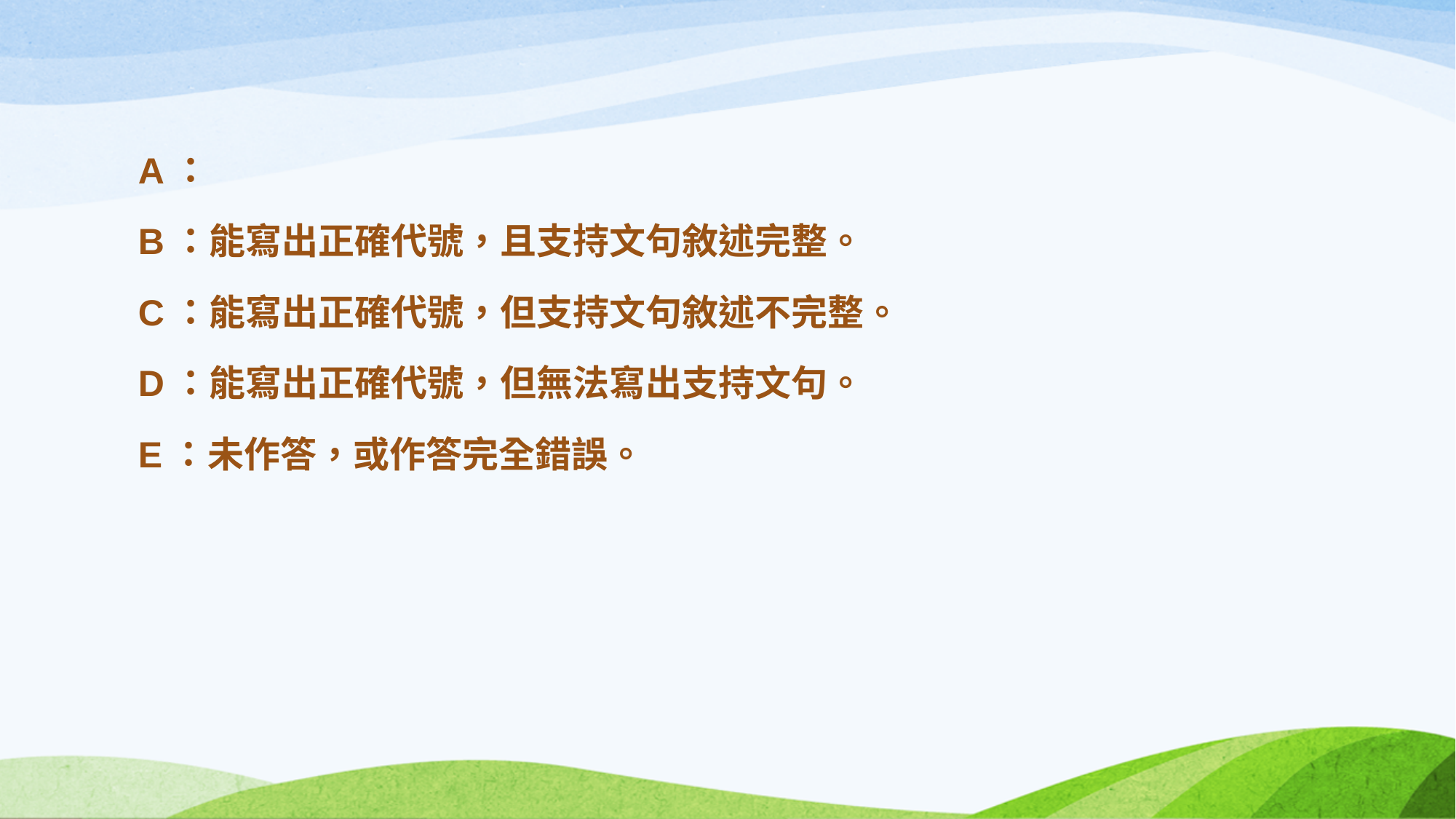

A：
B：能寫出正確代號，且支持文句敘述完整。
C：能寫出正確代號，但支持文句敘述不完整。
D：能寫出正確代號，但無法寫出支持文句。
E：未作答，或作答完全錯誤。